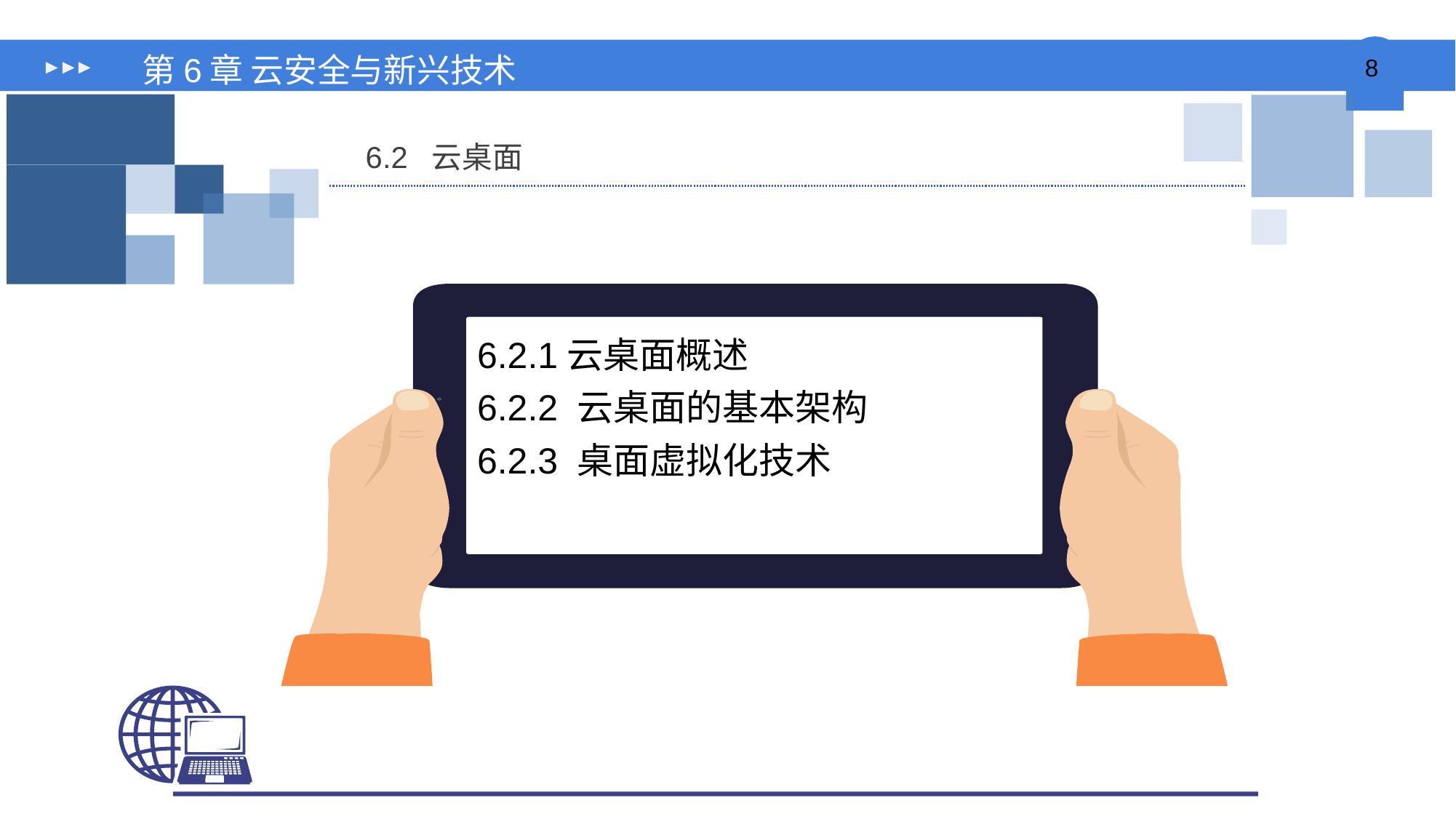

# 第6章 云安全与新兴技术
6.2  云桌面

6.2.1云桌面概述
6.2.2 云桌面的基本架构
6.2.3 桌面虚拟化技术